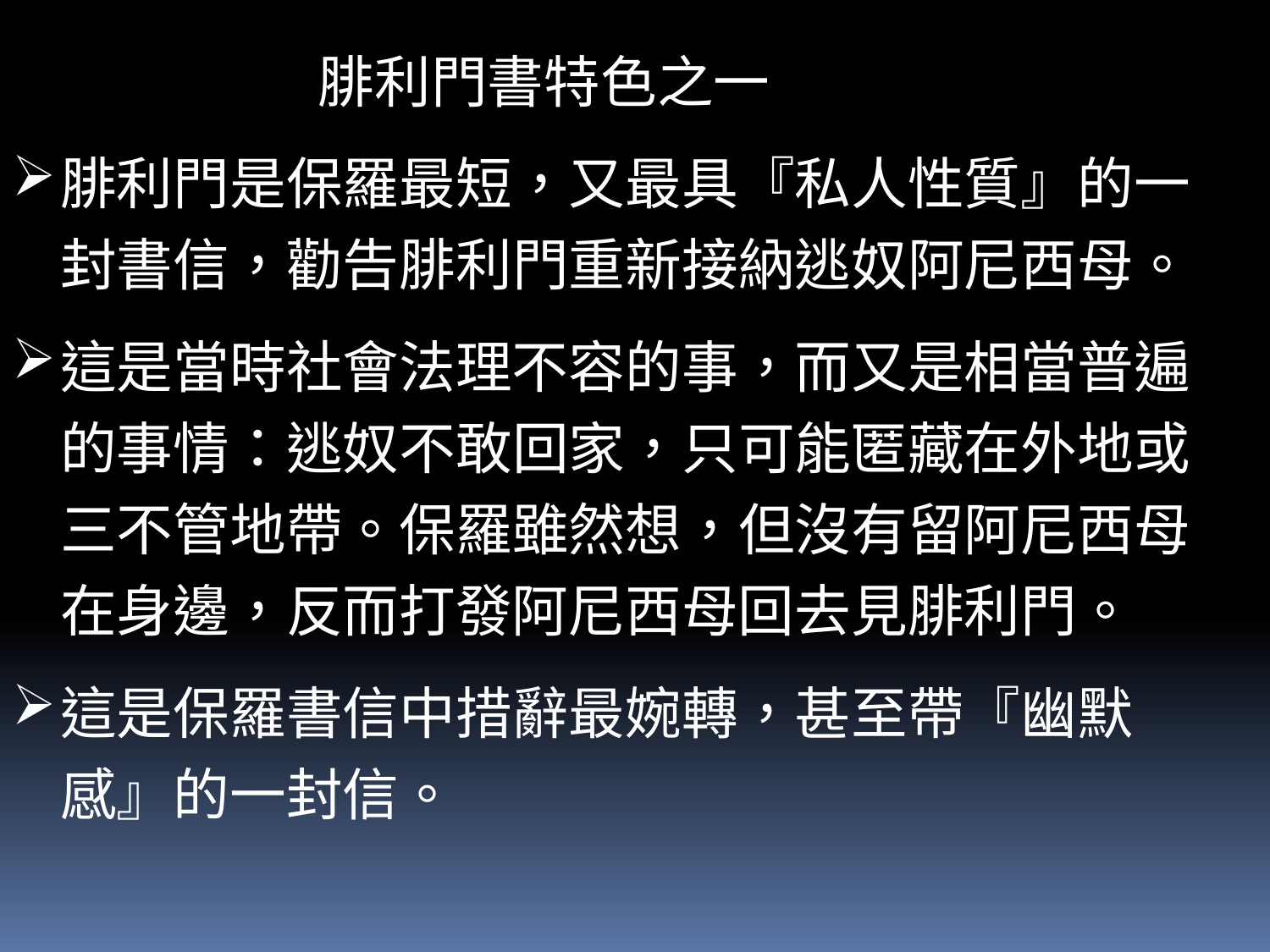

腓利門書特色之一
腓利門是保羅最短，又最具『私人性質』的一封書信，勸告腓利門重新接納逃奴阿尼西母。
這是當時社會法理不容的事，而又是相當普遍的事情：逃奴不敢回家，只可能匿藏在外地或三不管地帶。保羅雖然想，但沒有留阿尼西母在身邊，反而打發阿尼西母回去見腓利門。
這是保羅書信中措辭最婉轉，甚至帶『幽默感』的一封信。